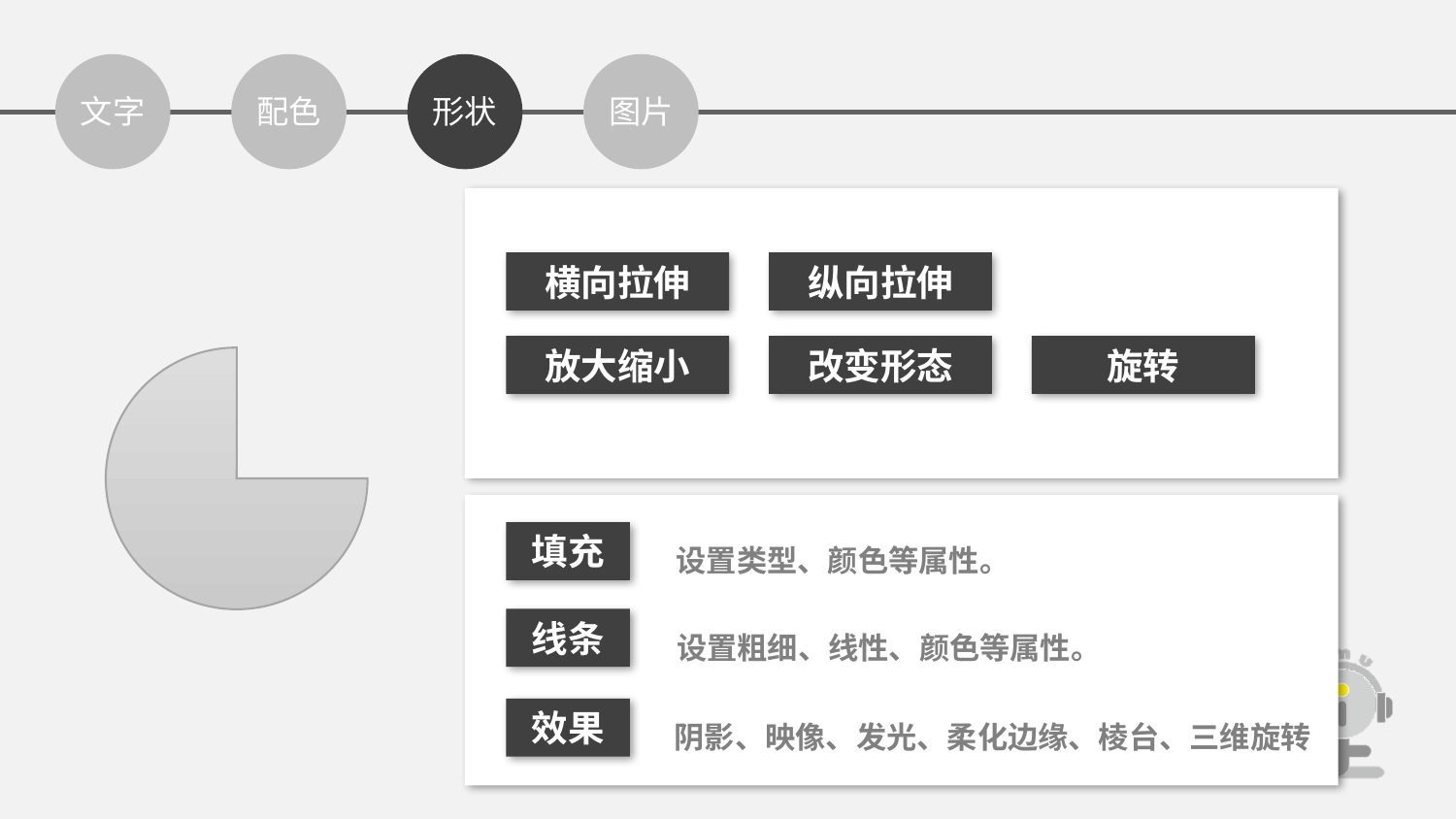

文字
配色
形状
图片

横向拉伸
纵向拉伸
放大缩小
改变形态
旋转

填充
设置类型、颜色等属性。
线条
设置粗细、线性、颜色等属性。
效果
阴影、映像、发光、柔化边缘、棱台、三维旋转